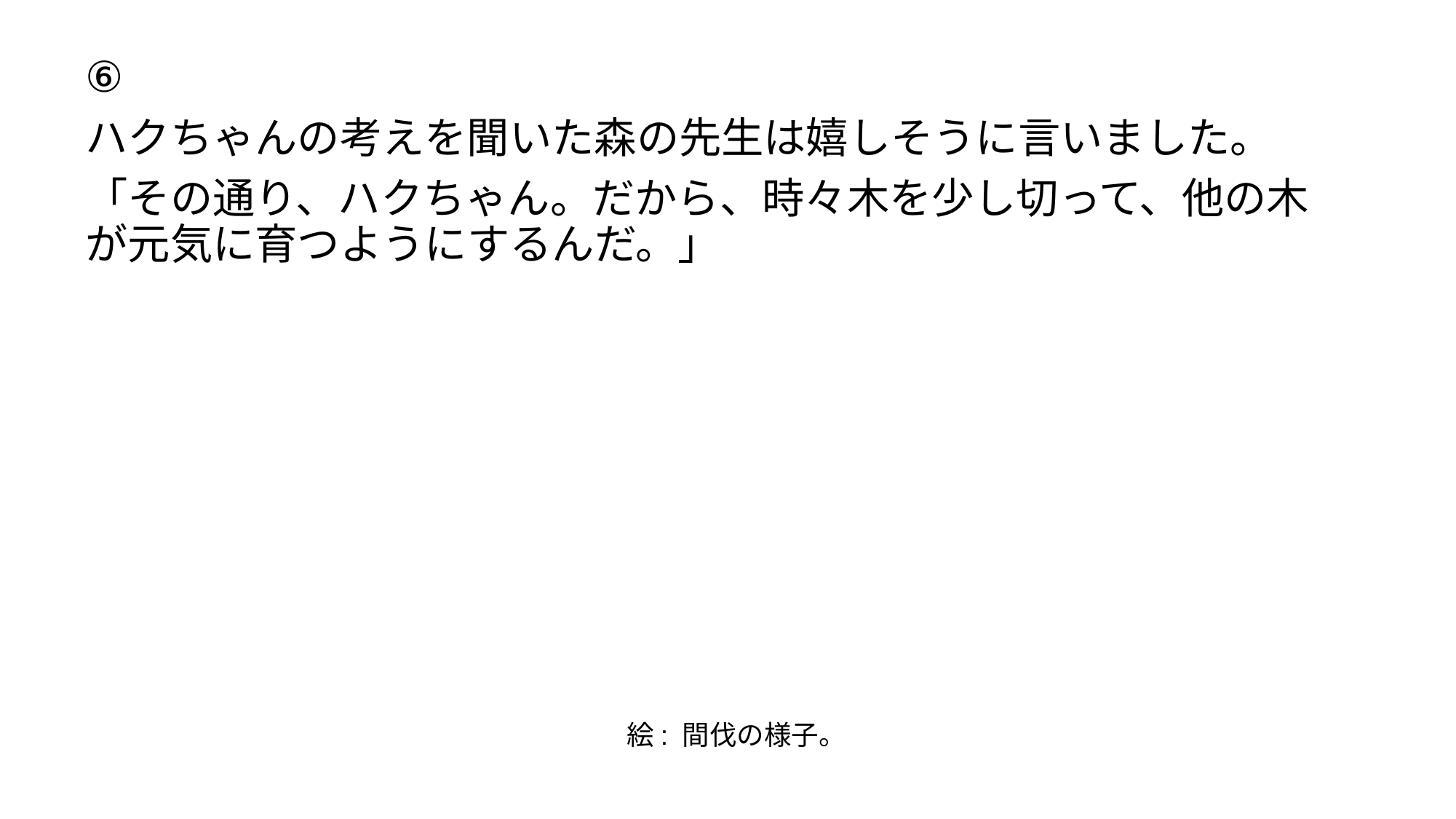

⑥
ハクちゃんの考えを聞いた森の先生は嬉しそうに言いました。
「その通り、ハクちゃん。だから、時々木を少し切って、他の木が元気に育つようにするんだ。」

絵: 間伐の様子。